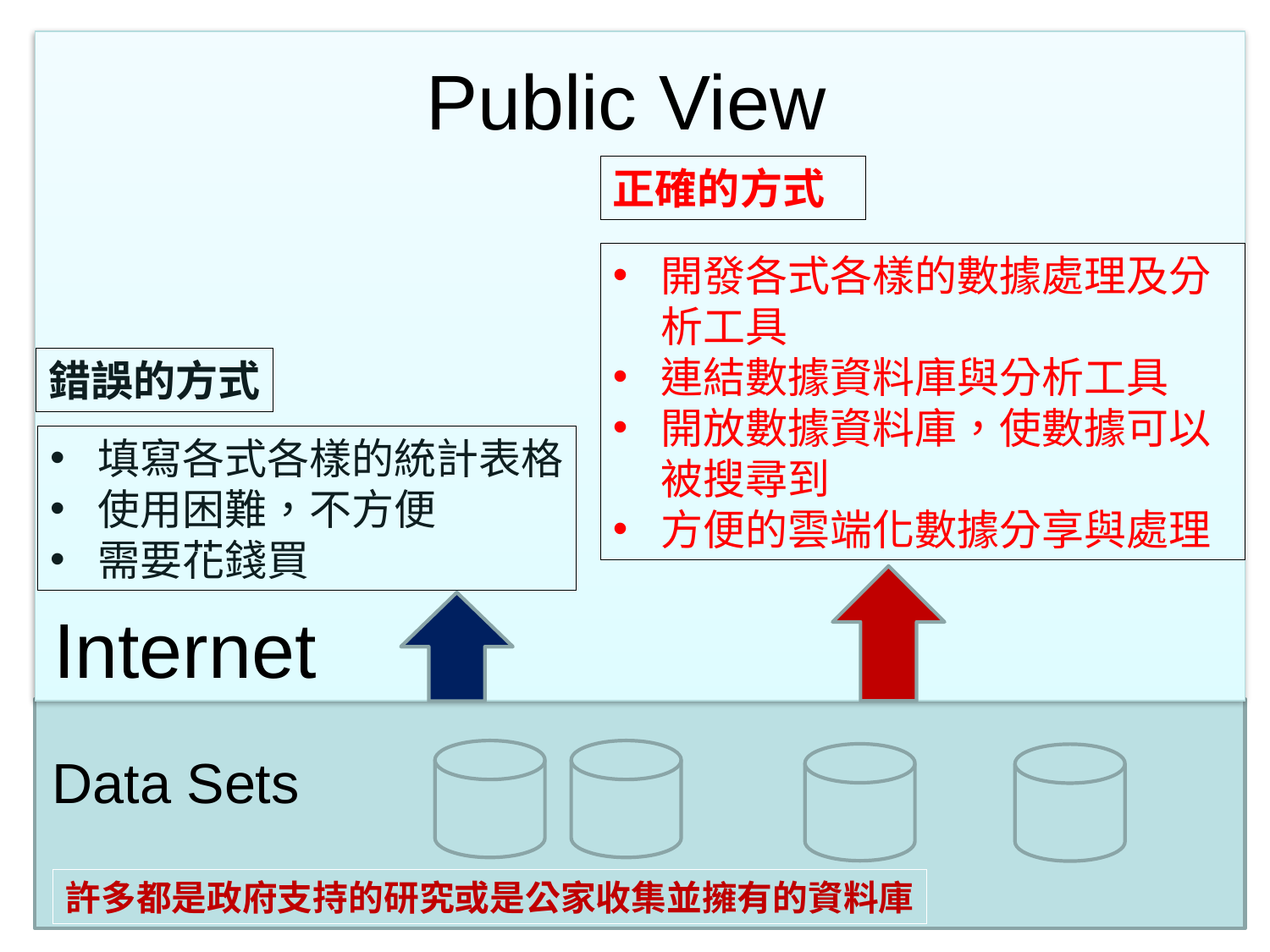

Public View
正確的方式

開發各式各樣的數據處理及分析工具
連結數據資料庫與分析工具
開放數據資料庫，使數據可以被搜尋到
方便的雲端化數據分享與處理
錯誤的方式
填寫各式各樣的統計表格
使用困難，不方便
需要花錢買

Internet

Data Sets

許多都是政府支持的研究或是公家收集並擁有的資料庫
62